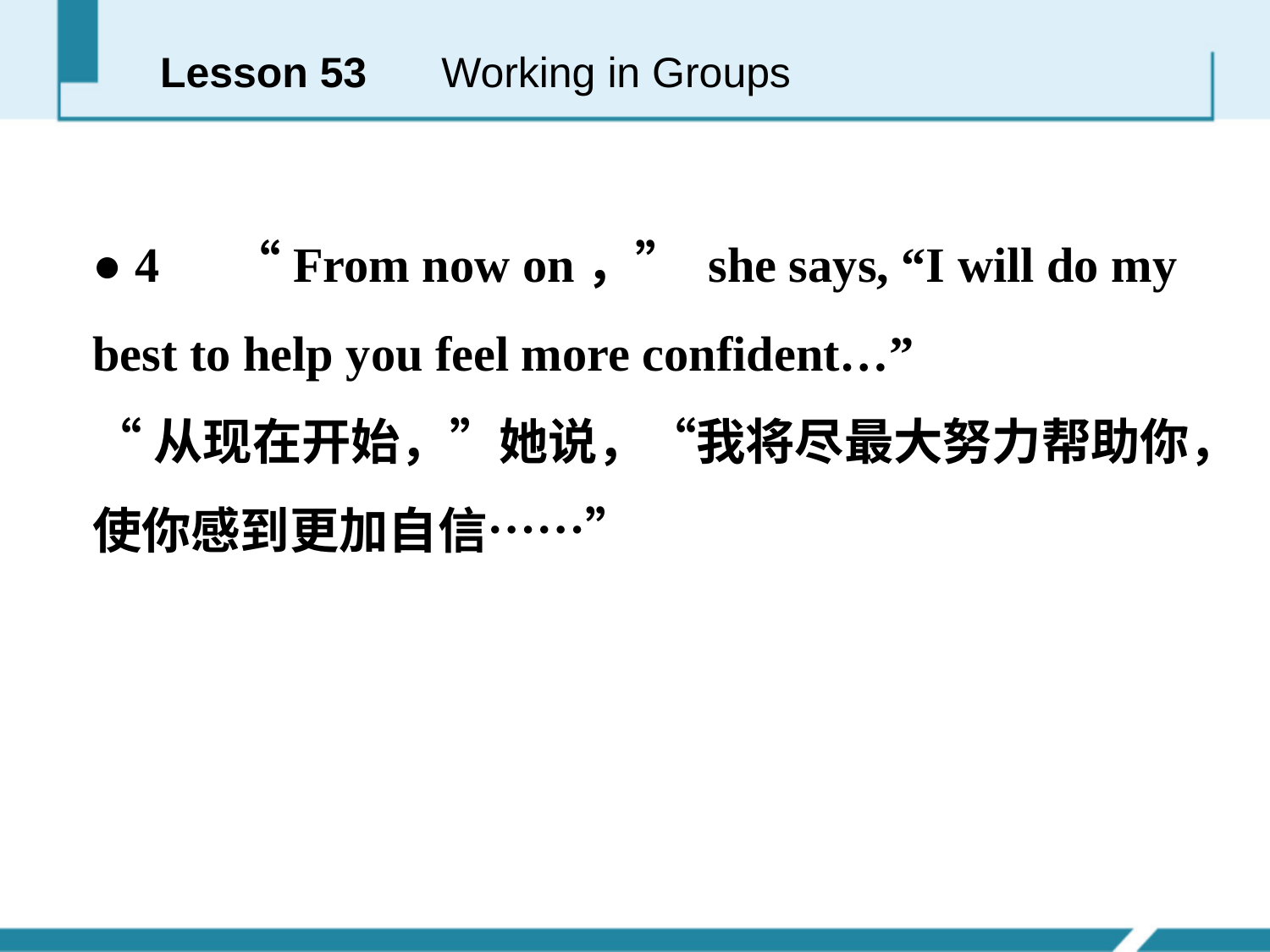

Lesson 53 　Working in Groups
● 4　 “From now on，” she says, “I will do my best to help you feel more confident…”
“从现在开始，”她说，“我将尽最大努力帮助你，使你感到更加自信……”